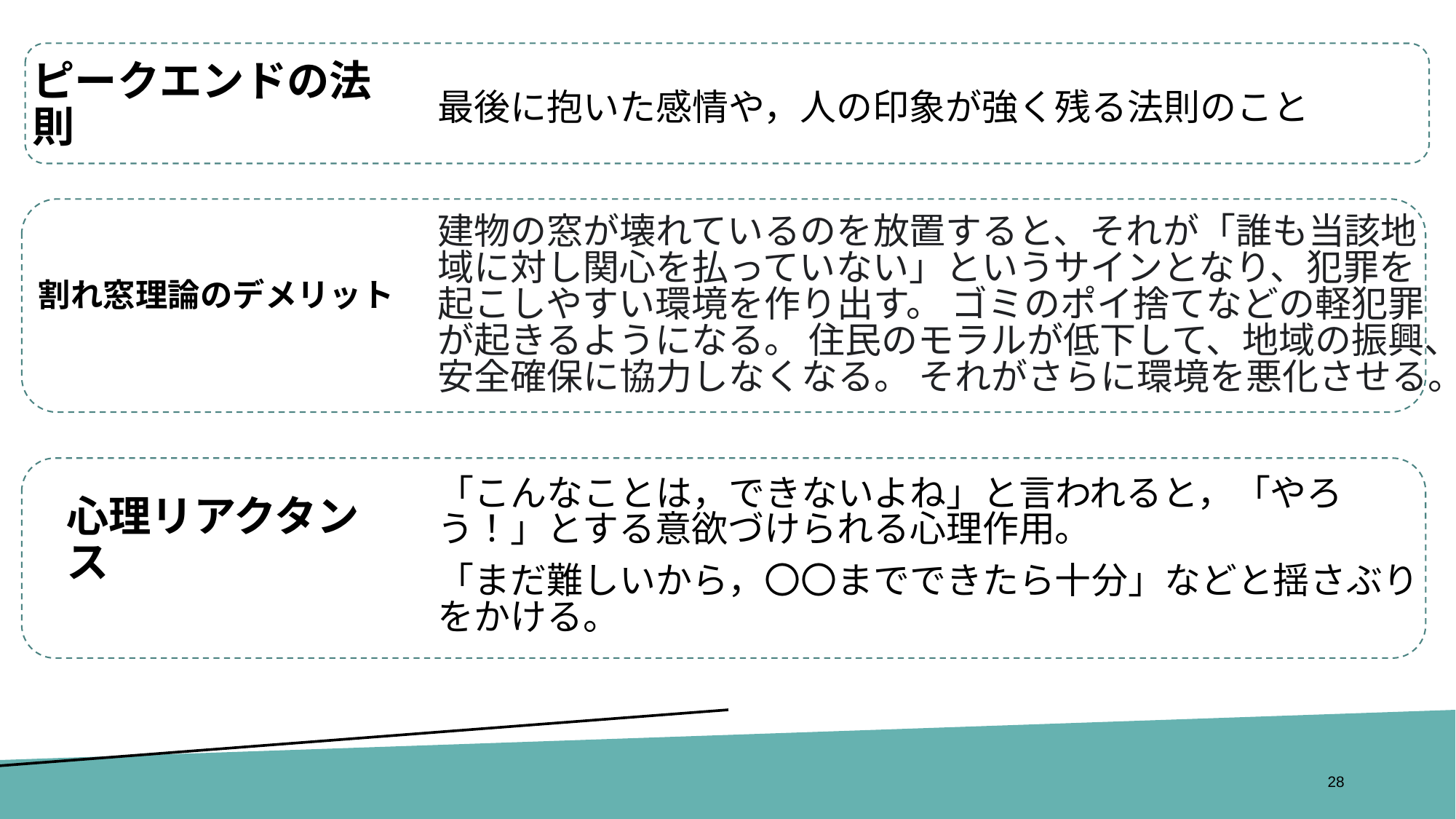

# ピークエンドの法則

最後に抱いた感情や，人の印象が強く残る法則のこと

建物の窓が壊れているのを放置すると、それが「誰も当該地域に対し関心を払っていない」というサインとなり、犯罪を起こしやすい環境を作り出す。 ゴミのポイ捨てなどの軽犯罪が起きるようになる。 住民のモラルが低下して、地域の振興、安全確保に協力しなくなる。 それがさらに環境を悪化させる。
割れ窓理論のデメリット

「こんなことは，できないよね」と言われると，「やろう！」とする意欲づけられる心理作用。
「まだ難しいから，〇〇までできたら十分」などと揺さぶりをかける。
心理リアクタンス
28